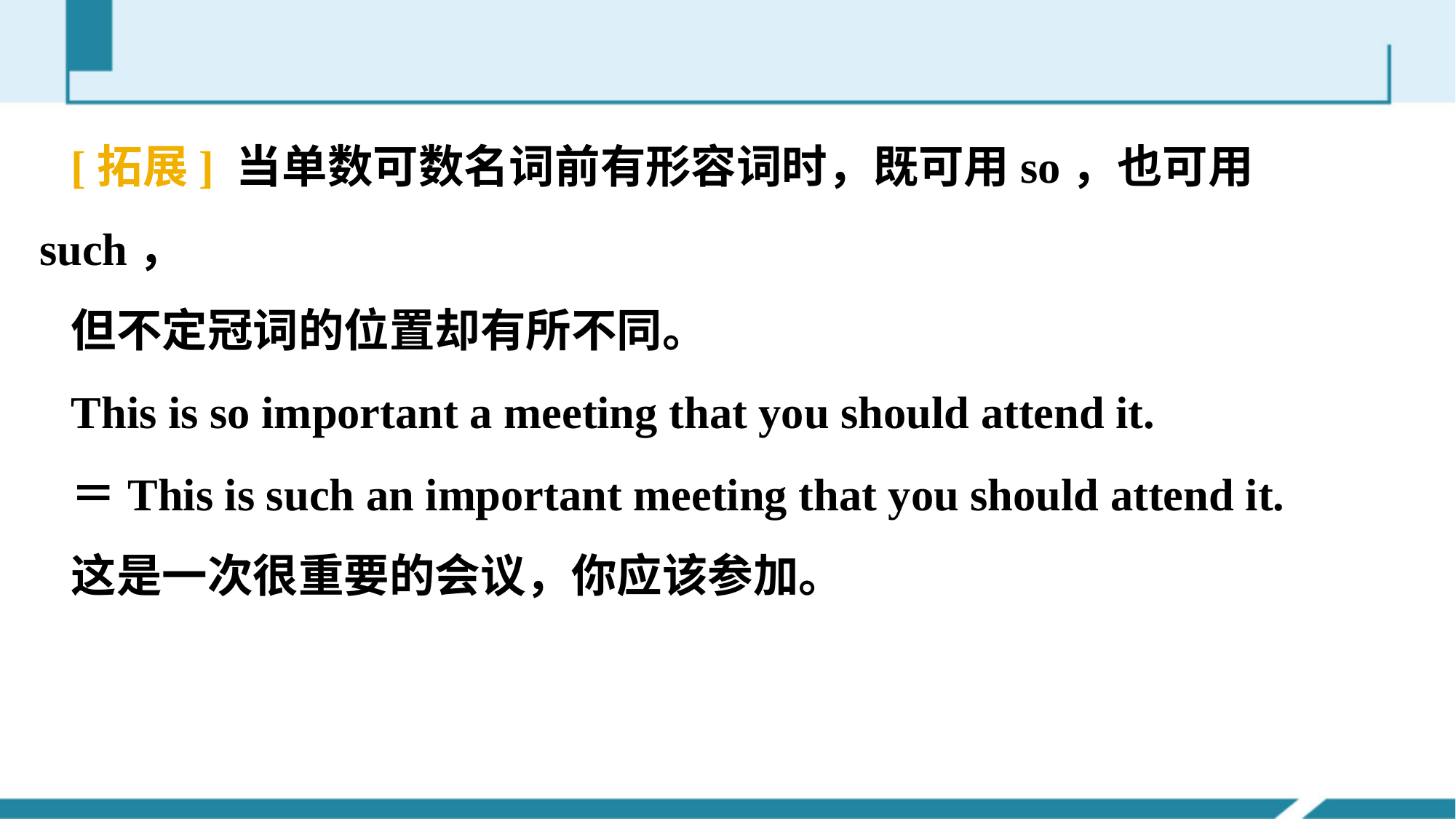

[拓展] 当单数可数名词前有形容词时，既可用so，也可用such，
但不定冠词的位置却有所不同。
This is so important a meeting that you should attend it.
＝This is such an important meeting that you should attend it.
这是一次很重要的会议，你应该参加。